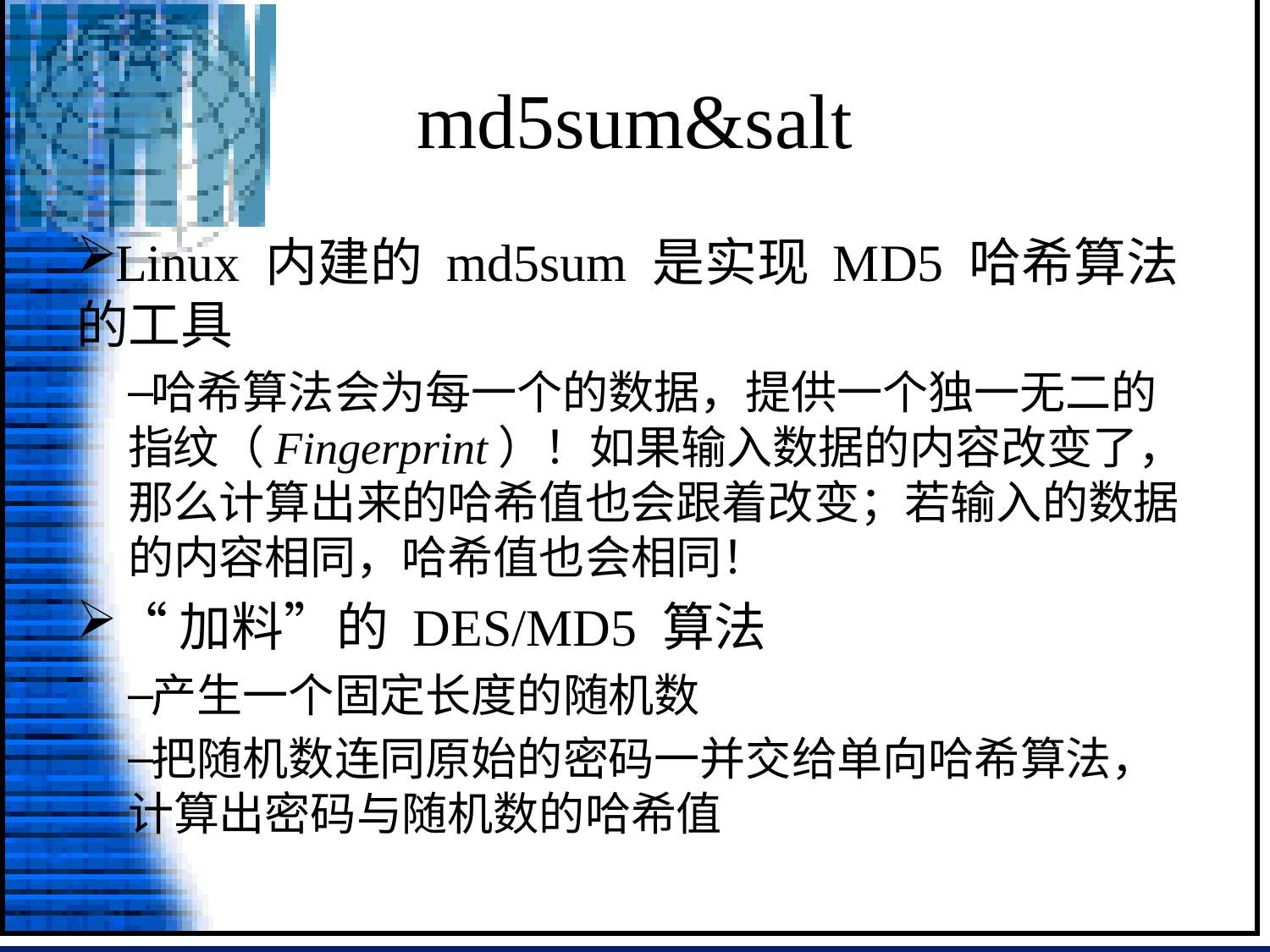

# md5sum&salt
Linux 内建的 md5sum 是实现 MD5 哈希算法的工具
哈希算法会为每一个的数据，提供一个独一无二的指纹（Fingerprint）！如果输入数据的内容改变了，那么计算出来的哈希值也会跟着改变；若输入的数据的内容相同，哈希值也会相同！
“加料”的 DES/MD5 算法
产生一个固定长度的随机数
把随机数连同原始的密码一并交给单向哈希算法，计算出密码与随机数的哈希值